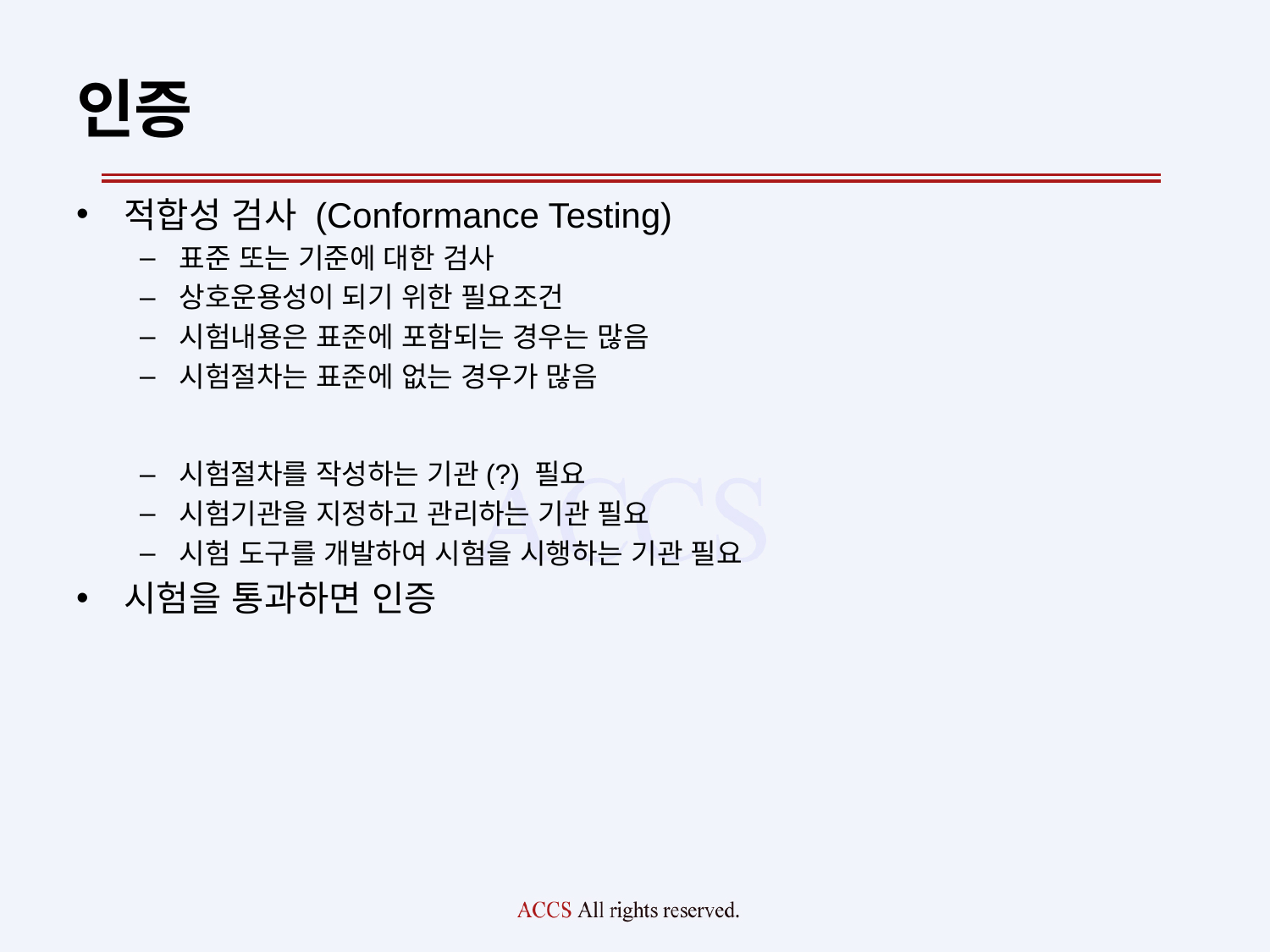

# 인증
적합성 검사 (Conformance Testing)
표준 또는 기준에 대한 검사
상호운용성이 되기 위한 필요조건
시험내용은 표준에 포함되는 경우는 많음
시험절차는 표준에 없는 경우가 많음

시험절차를 작성하는 기관(?) 필요
시험기관을 지정하고 관리하는 기관 필요
시험 도구를 개발하여 시험을 시행하는 기관 필요
시험을 통과하면 인증